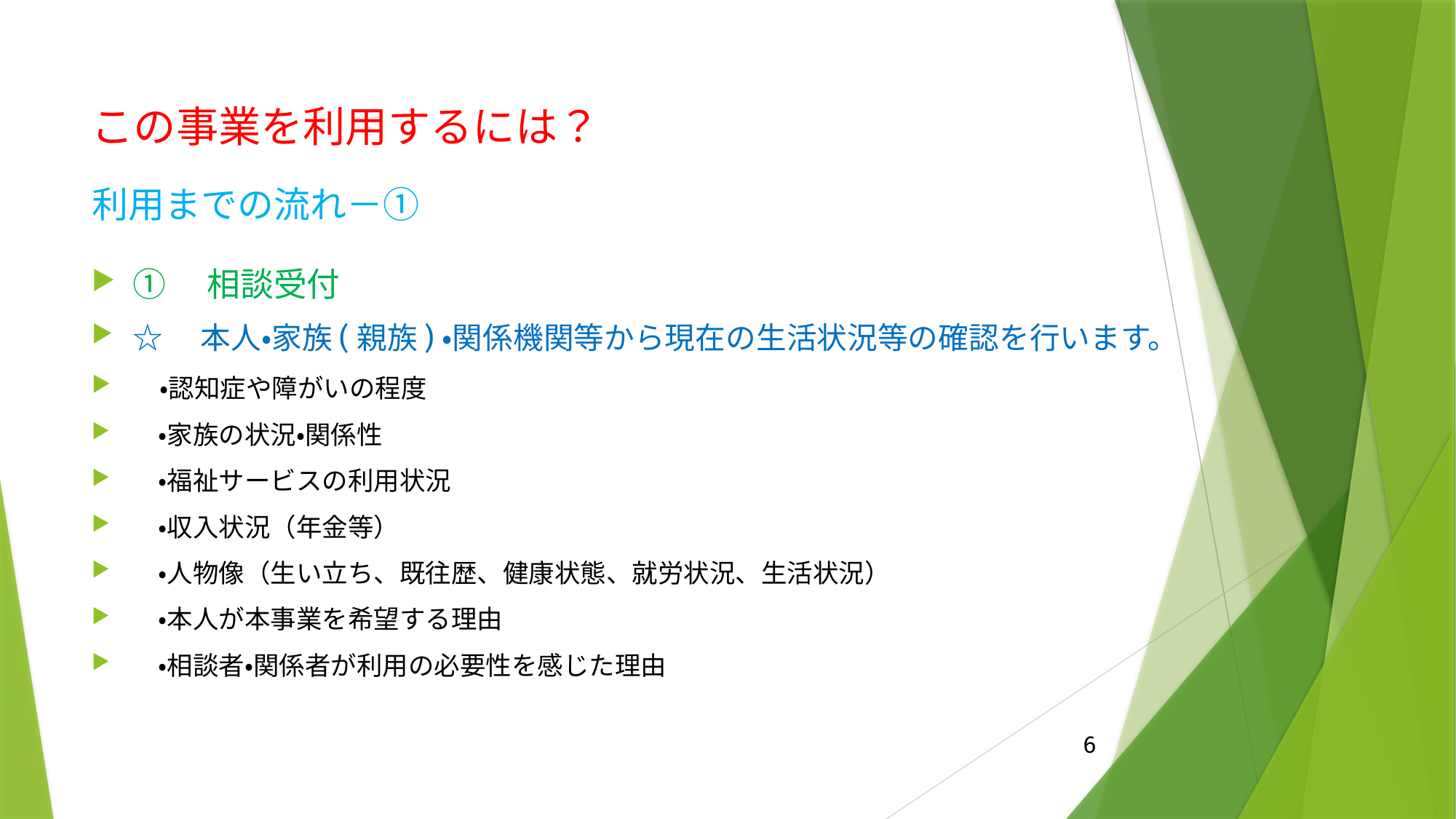

この事業を利用するには？
# 利用までの流れ－①
①　相談受付
☆　本人・家族(親族)・関係機関等から現在の生活状況等の確認を行います。
　・認知症や障がいの程度
　・家族の状況・関係性
　・福祉サービスの利用状況
　・収入状況（年金等）
　・人物像（生い立ち、既往歴、健康状態、就労状況、生活状況）
　・本人が本事業を希望する理由
　・相談者・関係者が利用の必要性を感じた理由

6